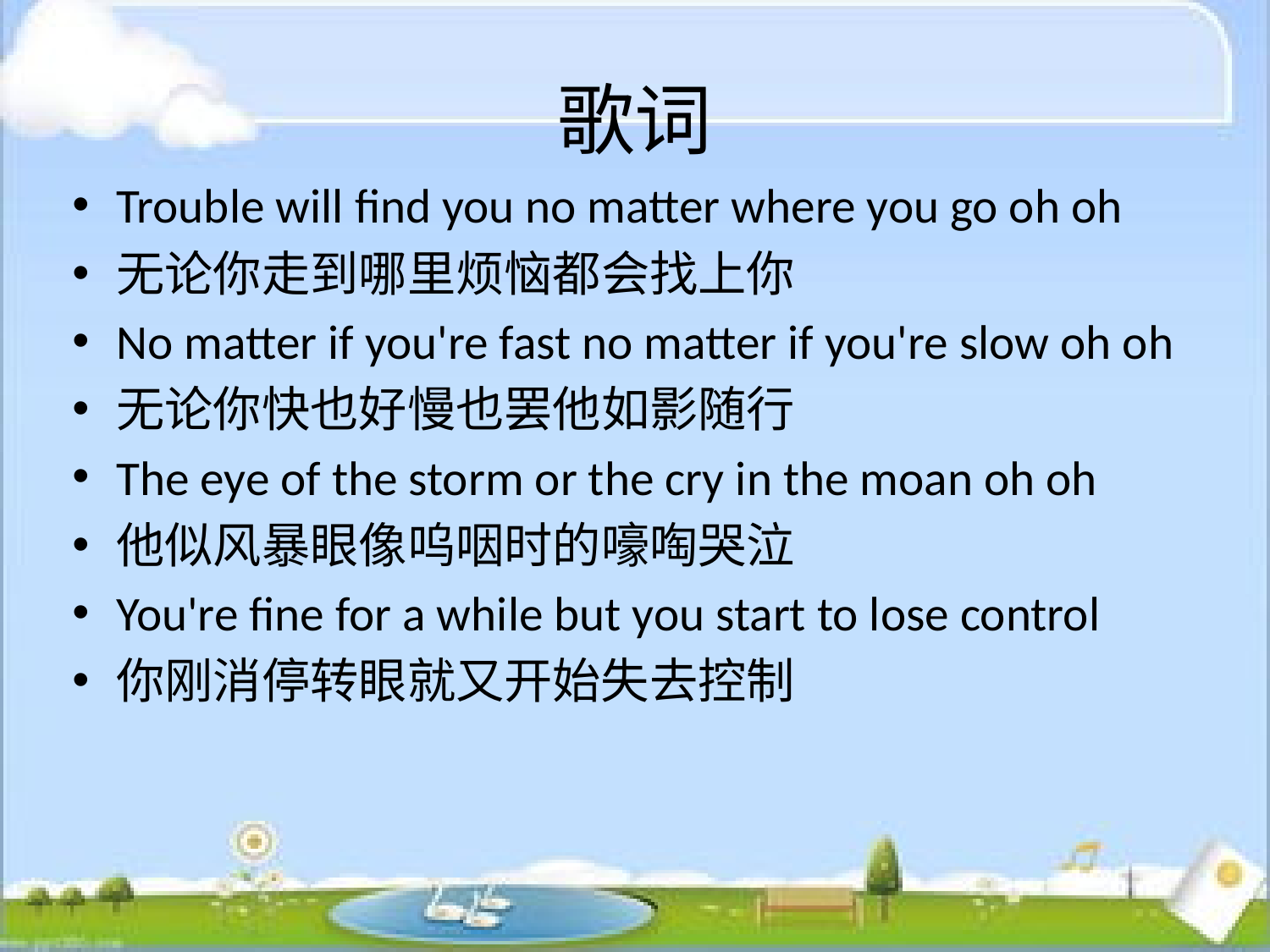

# 歌词
Trouble will find you no matter where you go oh oh
无论你走到哪里烦恼都会找上你
No matter if you're fast no matter if you're slow oh oh
无论你快也好慢也罢他如影随行
The eye of the storm or the cry in the moan oh oh
他似风暴眼像呜咽时的嚎啕哭泣
You're fine for a while but you start to lose control
你刚消停转眼就又开始失去控制